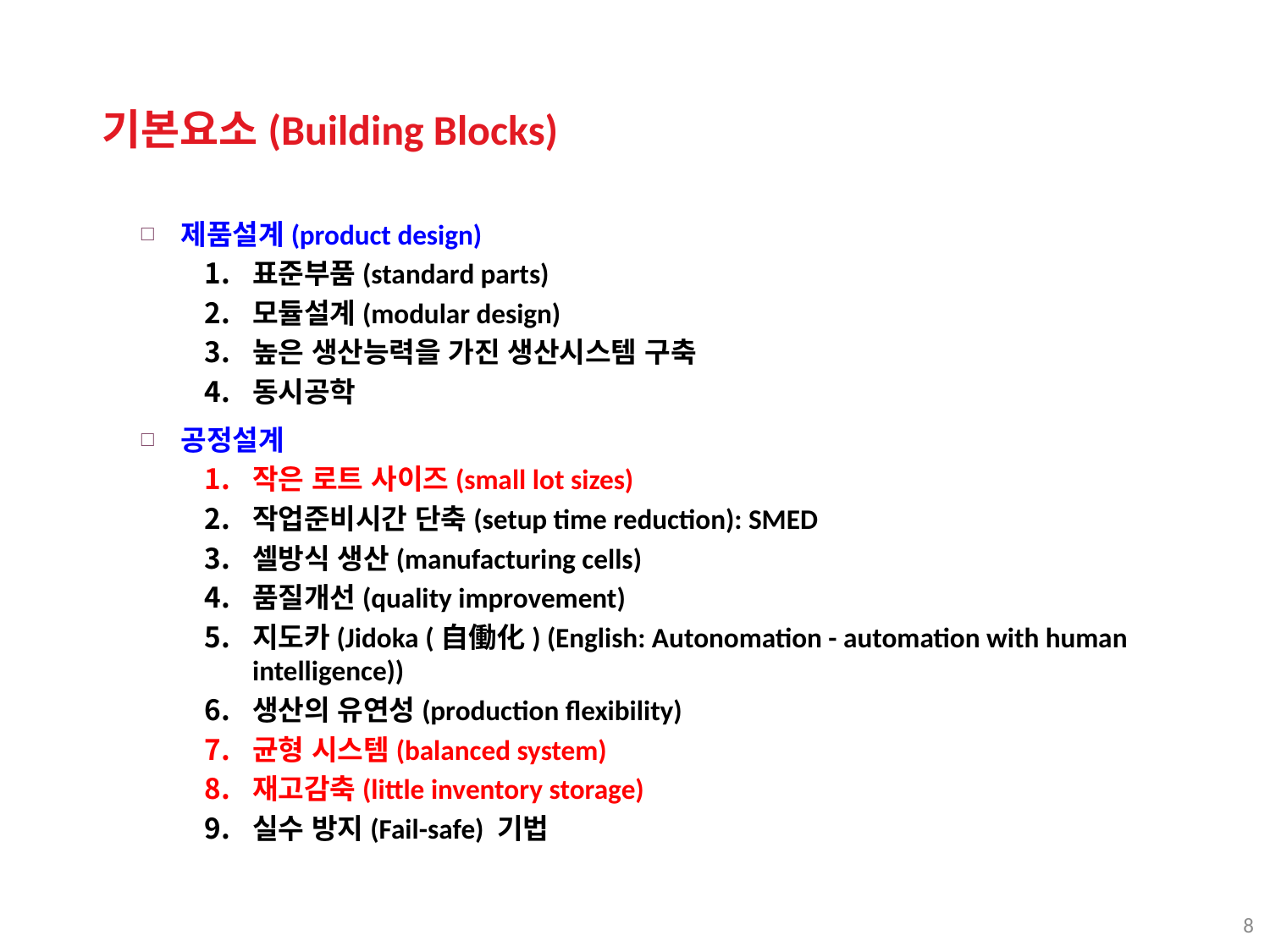

기본요소(Building Blocks)
제품설계(product design)
표준부품(standard parts)
모듈설계(modular design)
높은 생산능력을 가진 생산시스템 구축
동시공학
공정설계
작은 로트 사이즈(small lot sizes)
작업준비시간 단축(setup time reduction): SMED
셀방식 생산(manufacturing cells)
품질개선(quality improvement)
지도카(Jidoka (自働化) (English: Autonomation - automation with human intelligence))
생산의 유연성(production flexibility)
균형 시스템(balanced system)
재고감축(little inventory storage)
실수 방지(Fail-safe) 기법

8